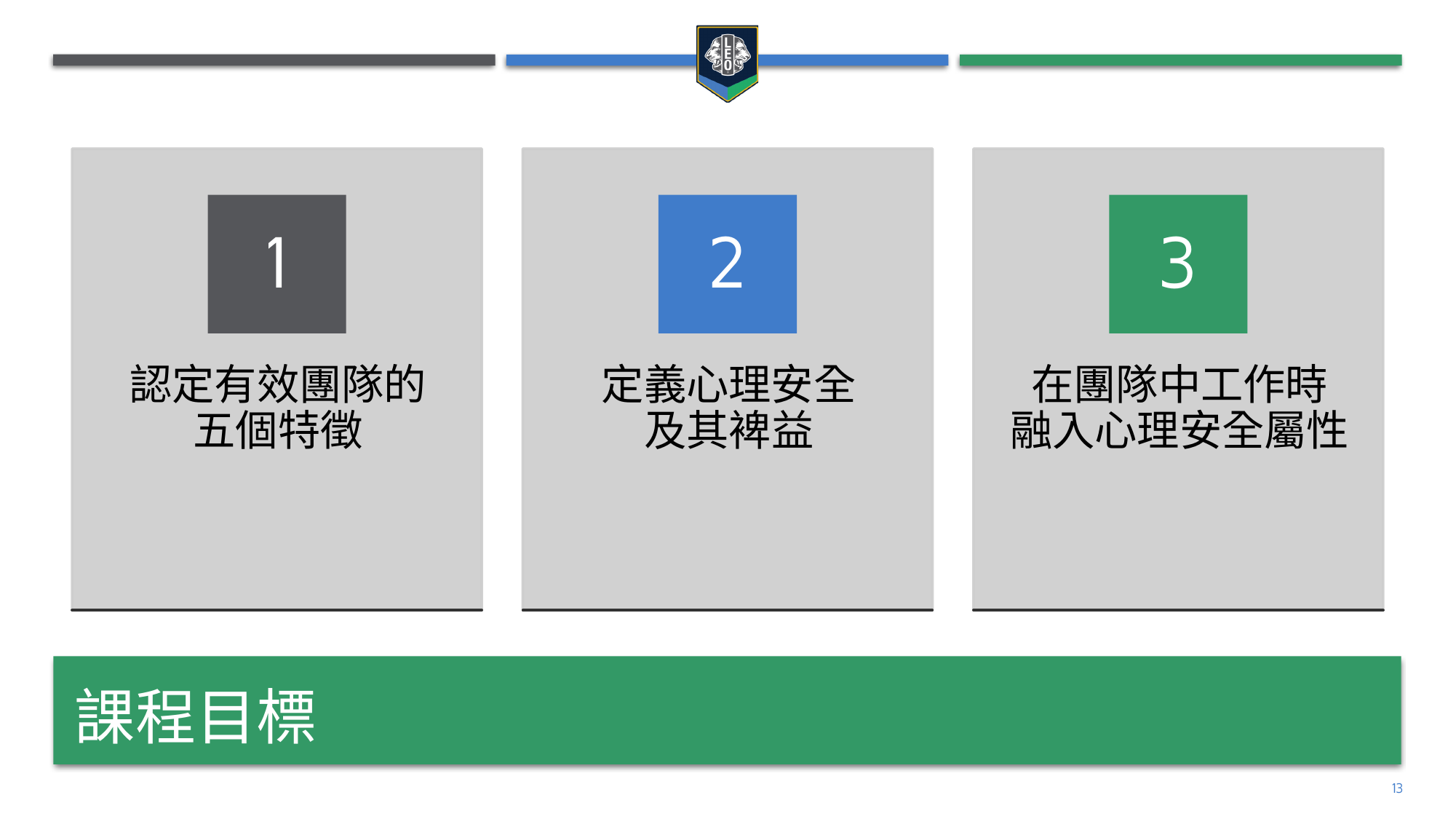

認定有效團隊的
五個特徵
1
定義心理安全
及其裨益
2
在團隊中工作時
融入心理安全屬性
3
# 課程目標
13